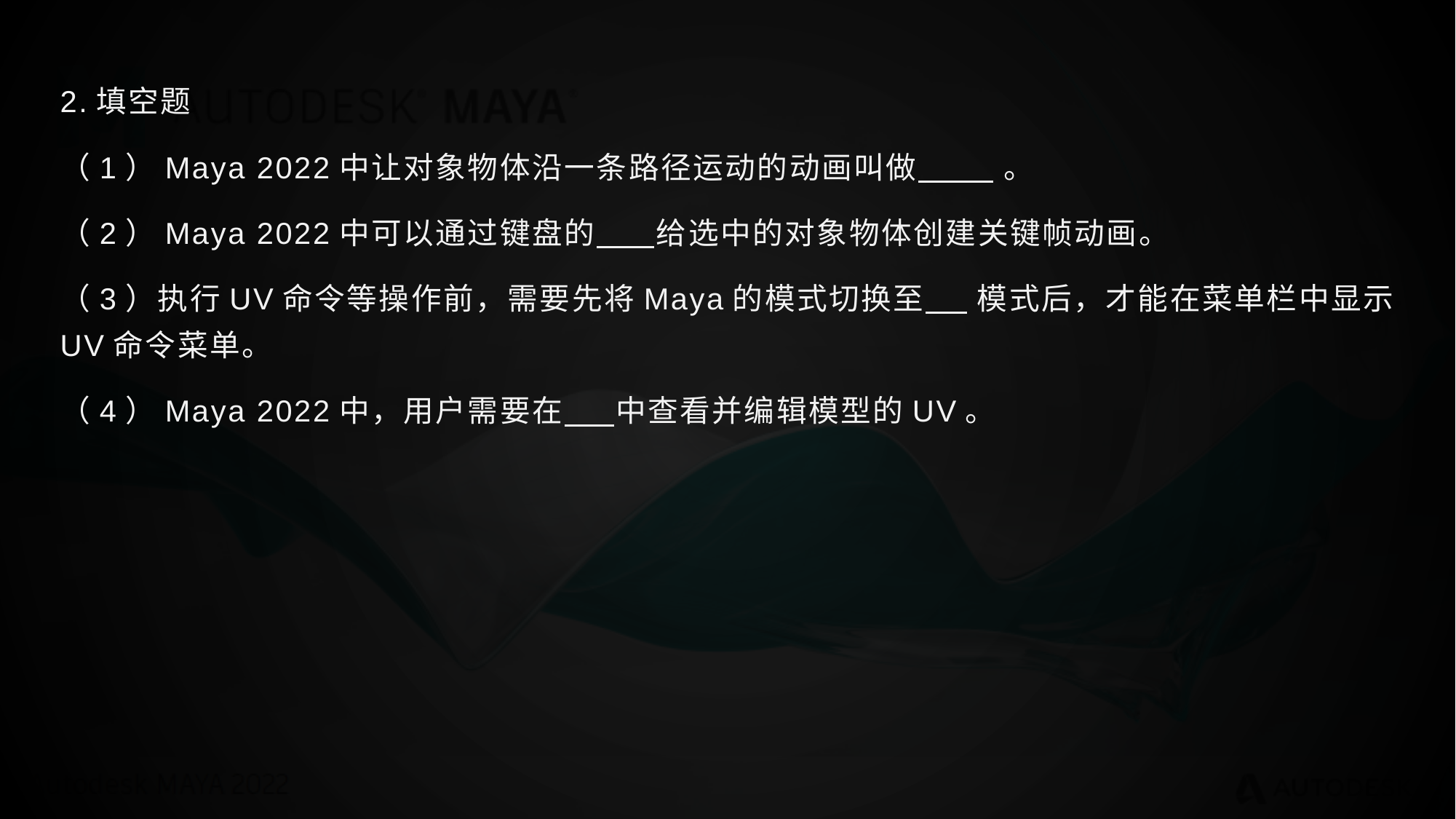

2.填空题
（1）Maya 2022中让对象物体沿一条路径运动的动画叫做          。
（2）Maya 2022中可以通过键盘的       给选中的对象物体创建关键帧动画。
（3）执行UV命令等操作前，需要先将Maya的模式切换至      模式后，才能在菜单栏中显示UV命令菜单。
（4）Maya 2022中，用户需要在      中查看并编辑模型的UV。